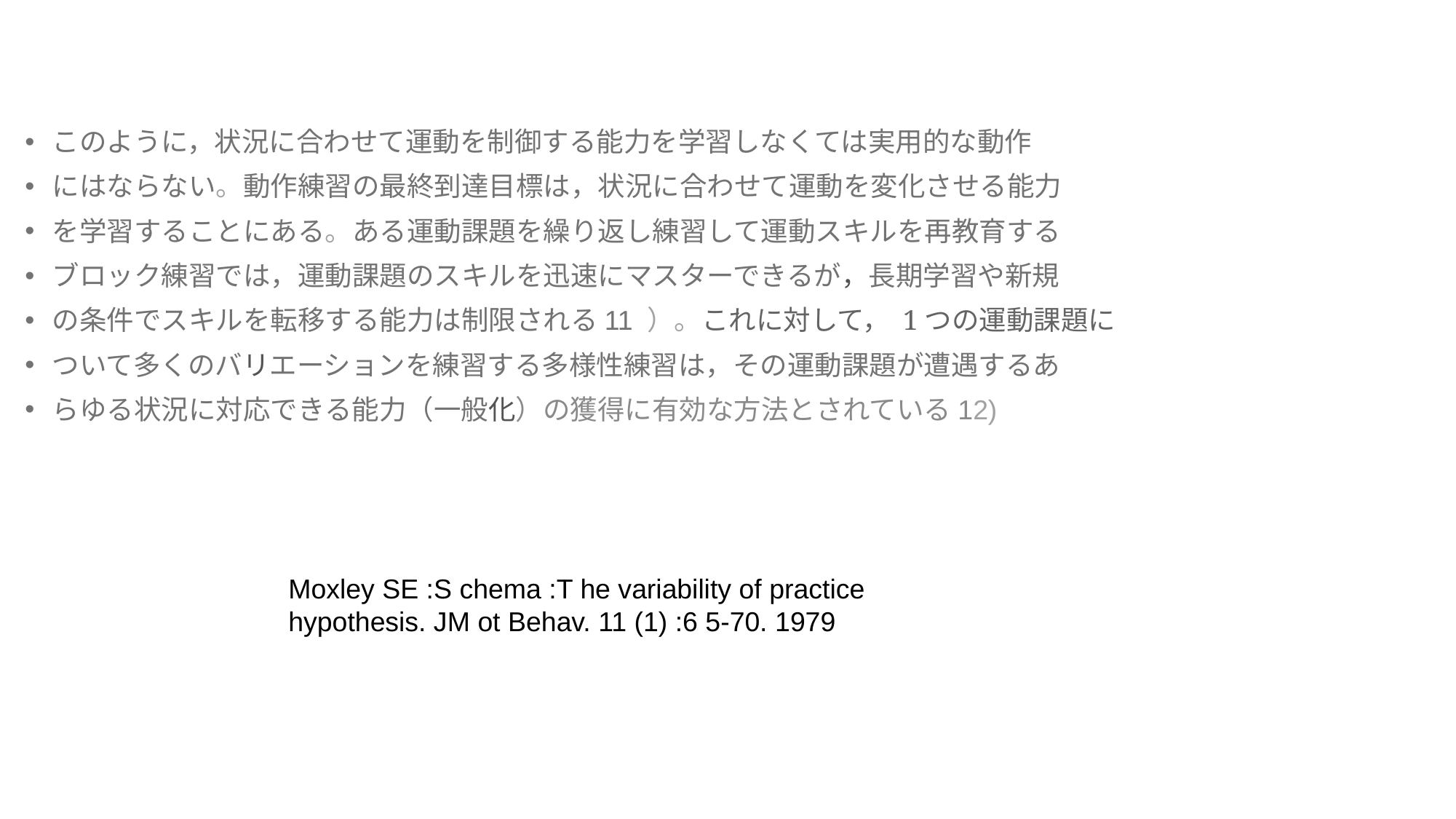

このように，状況に合わせて運動を制御する能力を学習しなくては実用的な動作
にはならない。動作練習の最終到達目標は，状況に合わせて運動を変化させる能力
を学習することにある。ある運動課題を繰り返し練習して運動スキルを再教育する
ブロック練習では，運動課題のスキルを迅速にマスターできるが，長期学習や新規
の条件でスキルを転移する能力は制限される11 ）。これに対して， 1つの運動課題に
ついて多くのバリエーションを練習する多様性練習は，その運動課題が遭遇するあ
らゆる状況に対応できる能力（一般化）の獲得に有効な方法とされている12)
#
Moxley SE :S chema :T he variability of practice hypothesis. JM ot Behav. 11 (1) :6 5-70. 1979